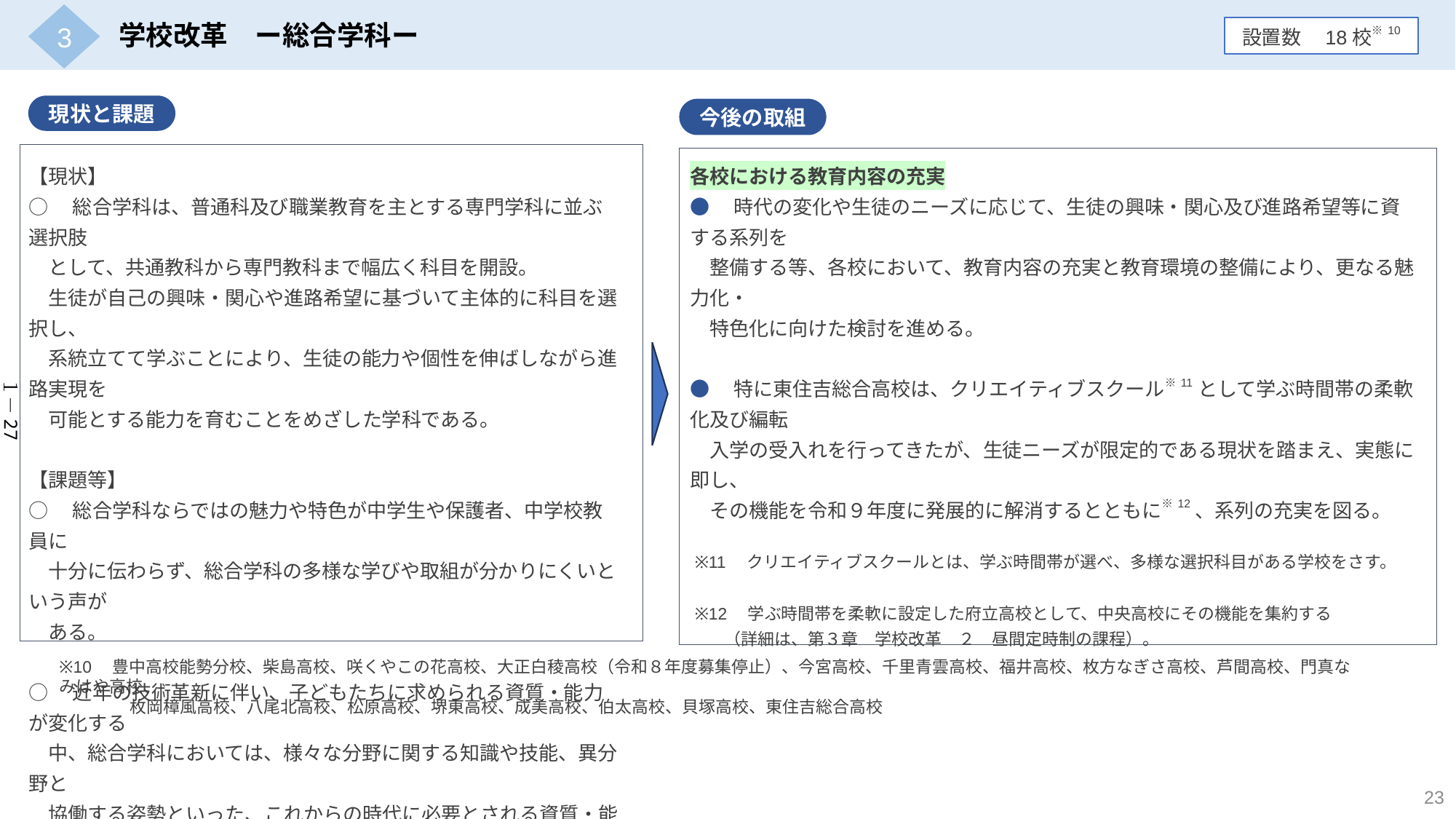

3
学校改革　ー総合学科ー
設置数　18校※10
現状と課題
今後の取組

【現状】
○　総合学科は、普通科及び職業教育を主とする専門学科に並ぶ選択肢
　として、共通教科から専門教科まで幅広く科目を開設。
　生徒が自己の興味・関心や進路希望に基づいて主体的に科目を選択し、
　系統立てて学ぶことにより、生徒の能力や個性を伸ばしながら進路実現を
　可能とする能力を育むことをめざした学科である。

【課題等】
○　総合学科ならではの魅力や特色が中学生や保護者、中学校教員に
　十分に伝わらず、総合学科の多様な学びや取組が分かりにくいという声が
　ある。

○　近年の技術革新に伴い、子どもたちに求められる資質・能力が変化する
　中、総合学科においては、様々な分野に関する知識や技能、異分野と
　協働する姿勢といった、これからの時代に必要とされる資質・能力の育成が
　求められている。
各校における教育内容の充実
●　時代の変化や生徒のニーズに応じて、生徒の興味・関心及び進路希望等に資する系列を
　整備する等、各校において、教育内容の充実と教育環境の整備により、更なる魅力化・
　特色化に向けた検討を進める。

●　特に東住吉総合高校は、クリエイティブスクール※11として学ぶ時間帯の柔軟化及び編転
　入学の受入れを行ってきたが、生徒ニーズが限定的である現状を踏まえ、実態に即し、
　その機能を令和９年度に発展的に解消するとともに※12、系列の充実を図る。

 ※11　クリエイティブスクールとは、学ぶ時間帯が選べ、多様な選択科目がある学校をさす。

 ※12　学ぶ時間帯を柔軟に設定した府立高校として、中央高校にその機能を集約する
        （詳細は、第３章　学校改革　２　昼間定時制の課程）。

１－27
※10　豊中高校能勢分校、柴島高校、咲くやこの花高校、大正白稜高校（令和８年度募集停止）、今宮高校、千里青雲高校、福井高校、枚方なぎさ高校、芦間高校、門真なみはや高校、
　　　　 枚岡樟風高校、八尾北高校、松原高校、堺東高校、成美高校、伯太高校、貝塚高校、東住吉総合高校
23